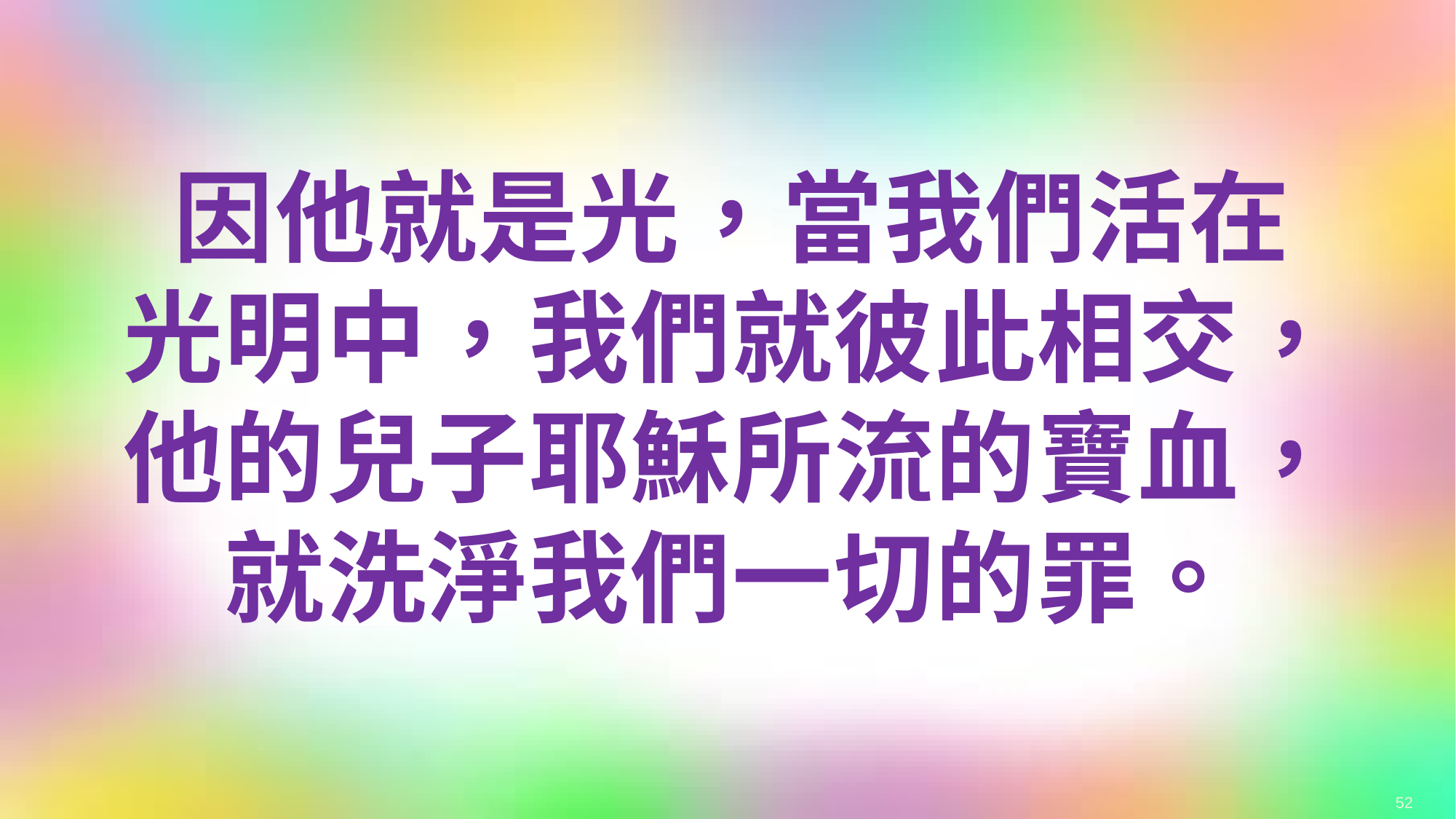

因他就是光，當我們活在
光明中，我們就彼此相交，
他的兒子耶穌所流的寶血，
就洗淨我們一切的罪。
52